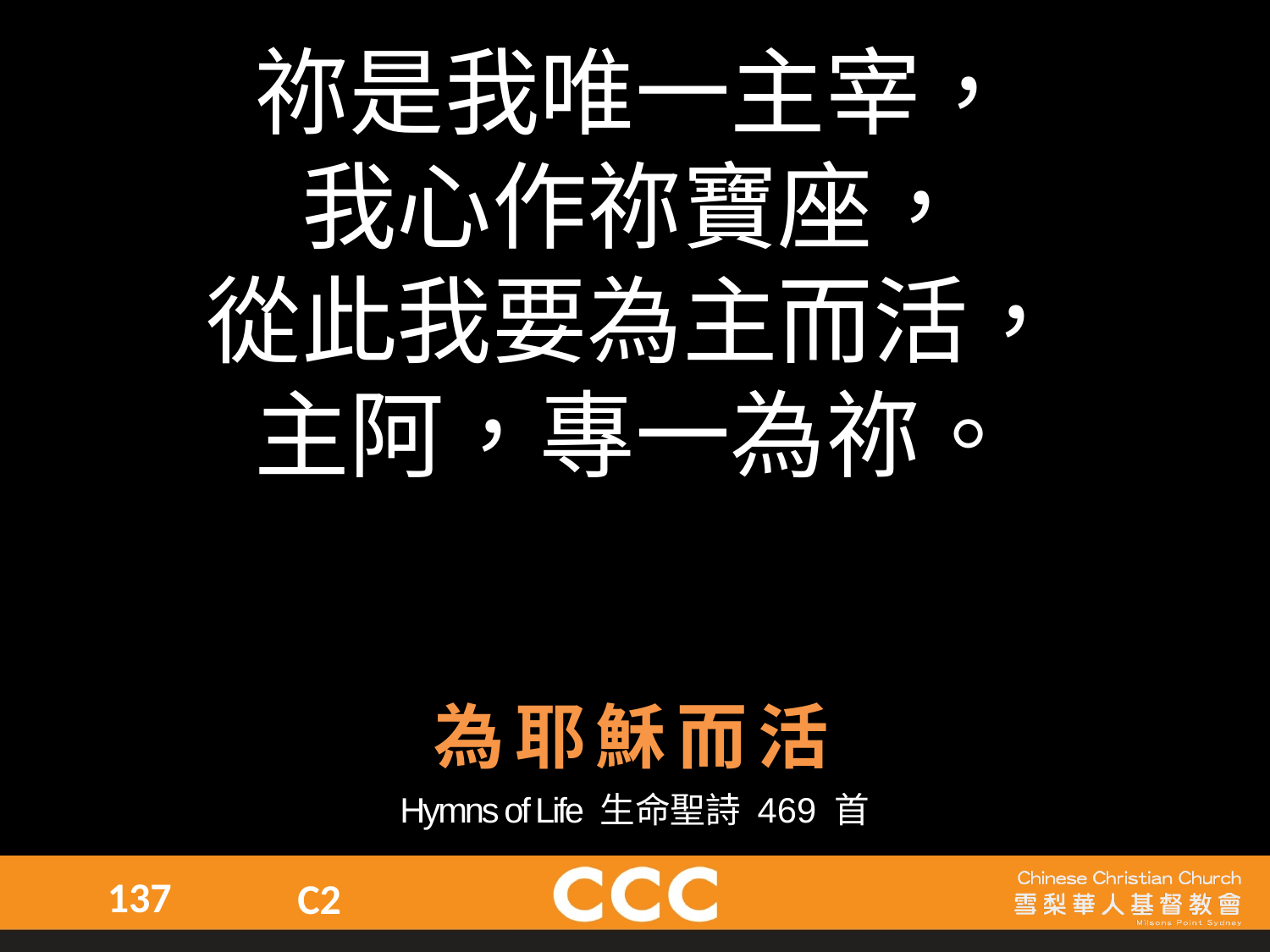

祢是我唯一主宰，
我心作祢寶座，
從此我要為主而活，
主阿，專一為祢。
為耶穌而活
Hymns of Life 生命聖詩 469 首
137
C2